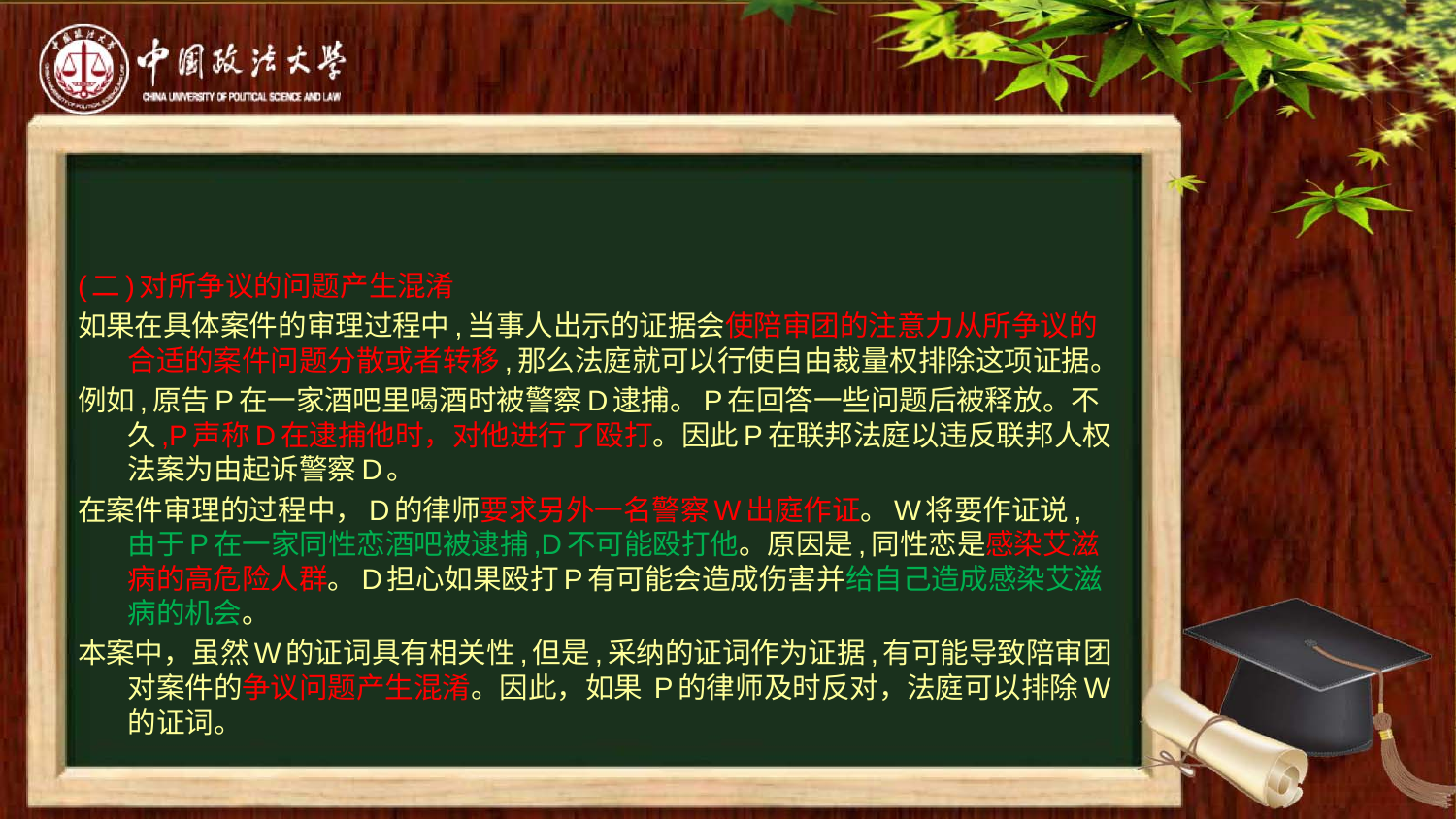

#
(二)对所争议的问题产生混淆
如果在具体案件的审理过程中,当事人出示的证据会使陪审团的注意力从所争议的合适的案件问题分散或者转移,那么法庭就可以行使自由裁量权排除这项证据。
例如,原告P在一家酒吧里喝酒时被警察D逮捕。P在回答一些问题后被释放。不久,P声称D在逮捕他时，对他进行了殴打。因此P在联邦法庭以违反联邦人权法案为由起诉警察D。
在案件审理的过程中，D的律师要求另外一名警察W出庭作证。W将要作证说,由于P在一家同性恋酒吧被逮捕,D不可能殴打他。原因是,同性恋是感染艾滋病的高危险人群。D担心如果殴打P有可能会造成伤害并给自己造成感染艾滋病的机会。
本案中，虽然W的证词具有相关性,但是,采纳的证词作为证据,有可能导致陪审团对案件的争议问题产生混淆。因此，如果 P的律师及时反对，法庭可以排除W的证词。